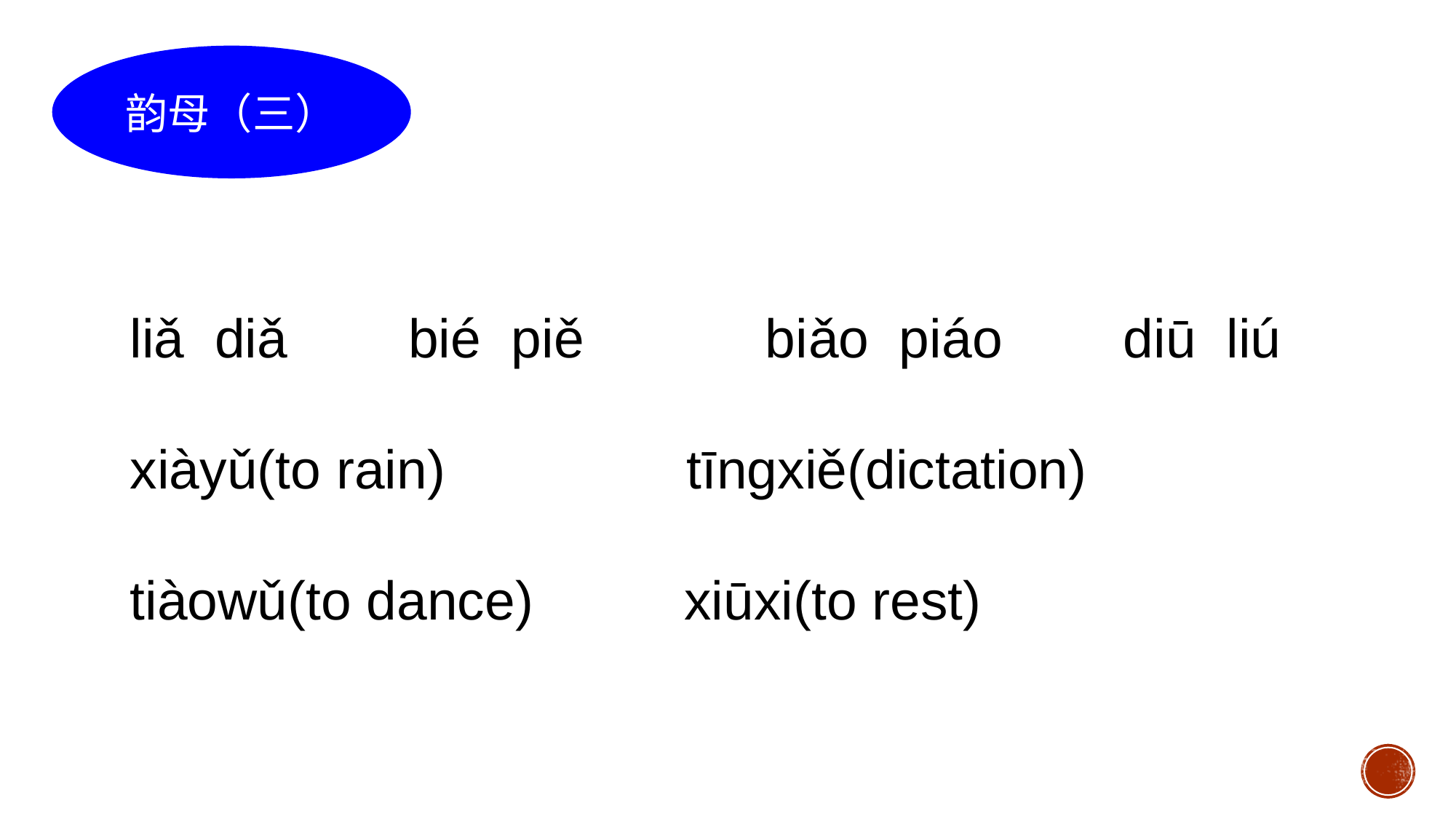

韵母（三）
liǎ  diǎ        bié  piě            biǎo  piáo        diū  liú
xiàyǔ(to rain)                tīngxiě(dictation)
tiàowǔ(to dance)          xiūxi(to rest)